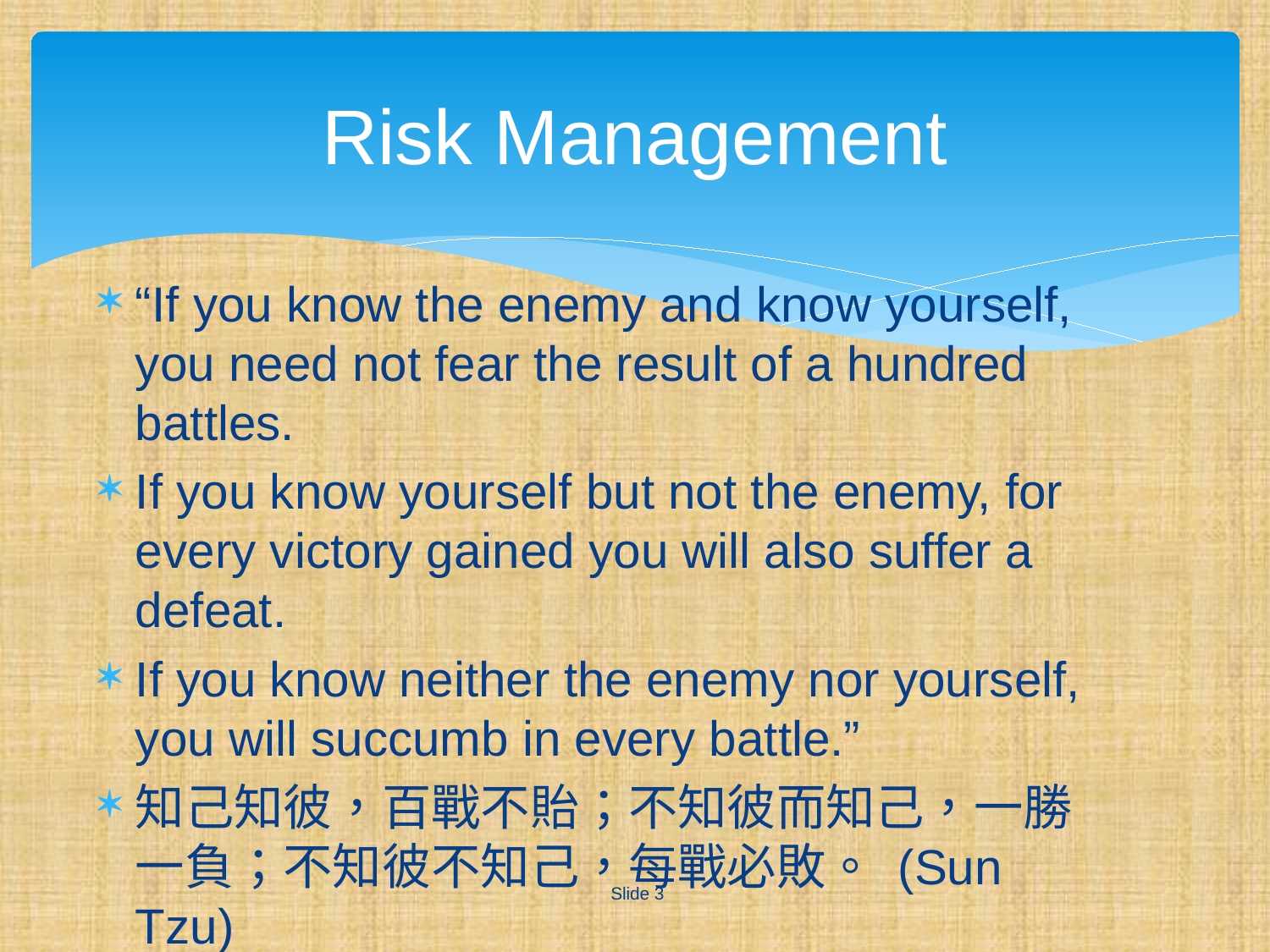

# Risk Management
“If you know the enemy and know yourself, you need not fear the result of a hundred battles.
If you know yourself but not the enemy, for every victory gained you will also suffer a defeat.
If you know neither the enemy nor yourself, you will succumb in every battle.”
知己知彼，百戰不貽；不知彼而知己，一勝一負；不知彼不知己，每戰必敗。 (Sun Tzu)
 Slide 3